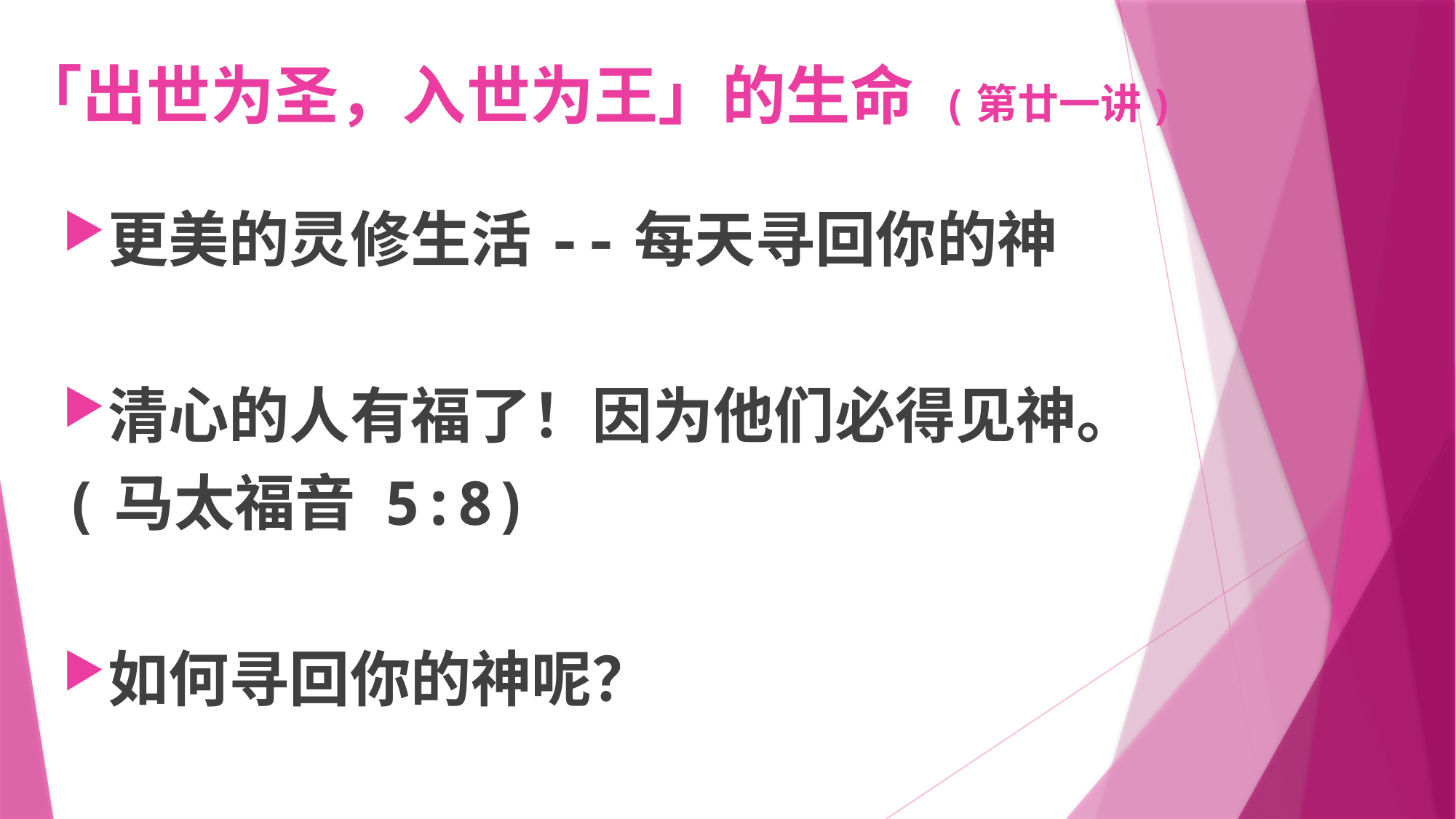

# 「出世为圣，入世为王」的生命 (第廿一讲)
更美的灵修生活--每天寻回你的神

清心的人有福了！因为他们必得见神。
(马太福音 5:8)

如何寻回你的神呢？